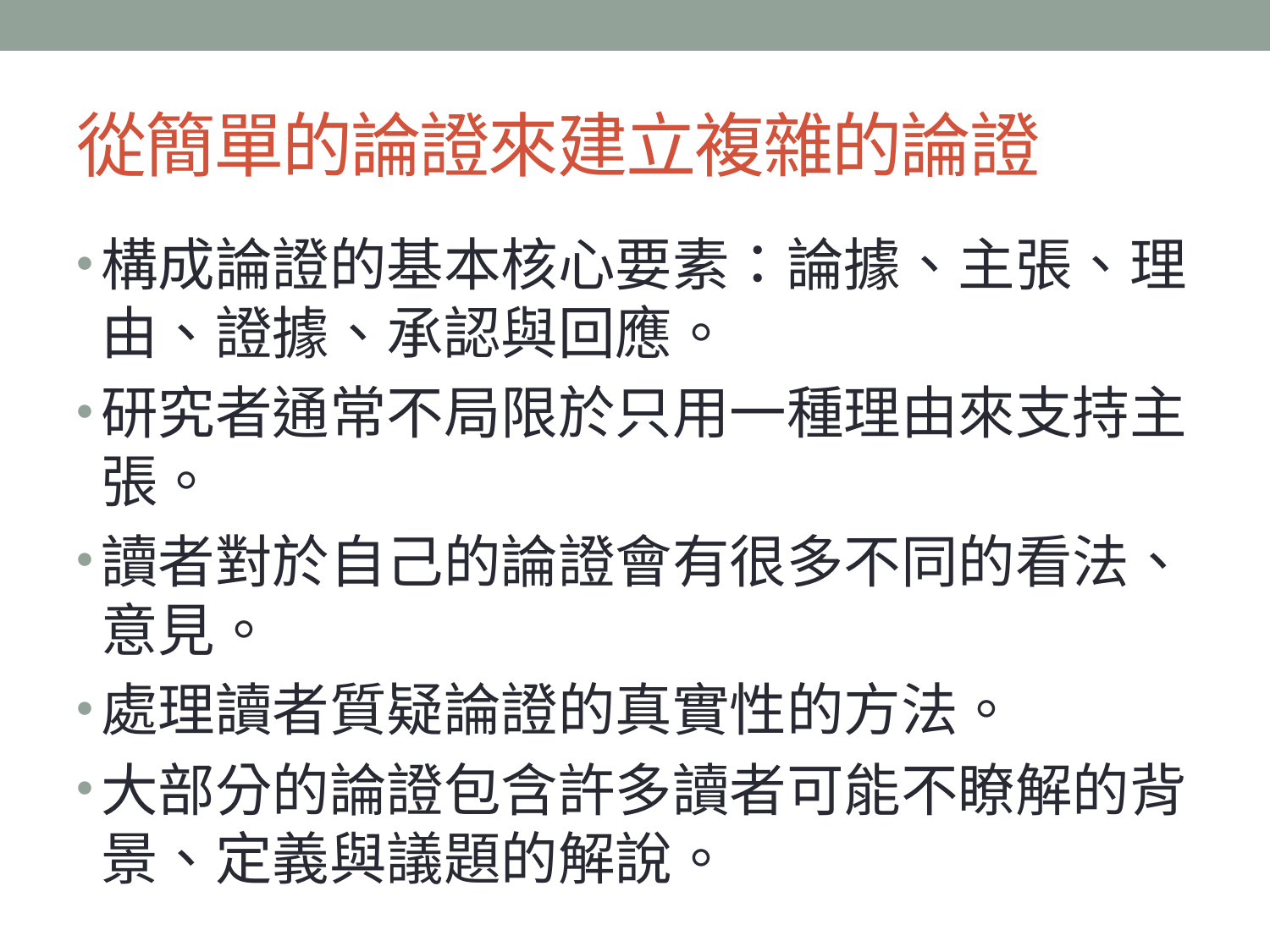

# 從簡單的論證來建立複雜的論證
構成論證的基本核心要素：論據、主張、理由、證據、承認與回應。
研究者通常不局限於只用一種理由來支持主張。
讀者對於自己的論證會有很多不同的看法、意見。
處理讀者質疑論證的真實性的方法。
大部分的論證包含許多讀者可能不瞭解的背景、定義與議題的解說。